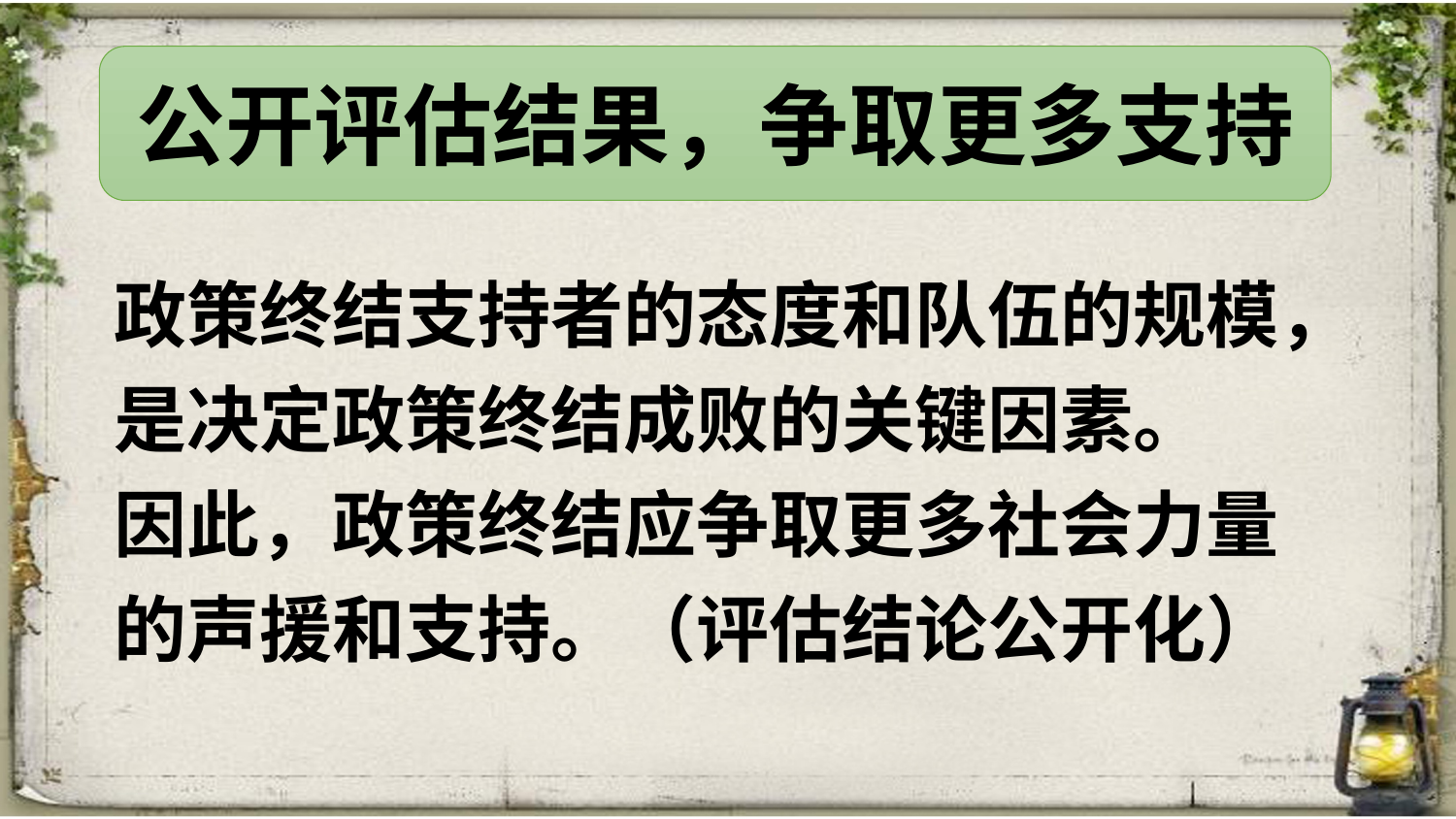

公开评估结果，争取更多支持
政策终结支持者的态度和队伍的规模，是决定政策终结成败的关键因素。
因此，政策终结应争取更多社会力量的声援和支持。（评估结论公开化）